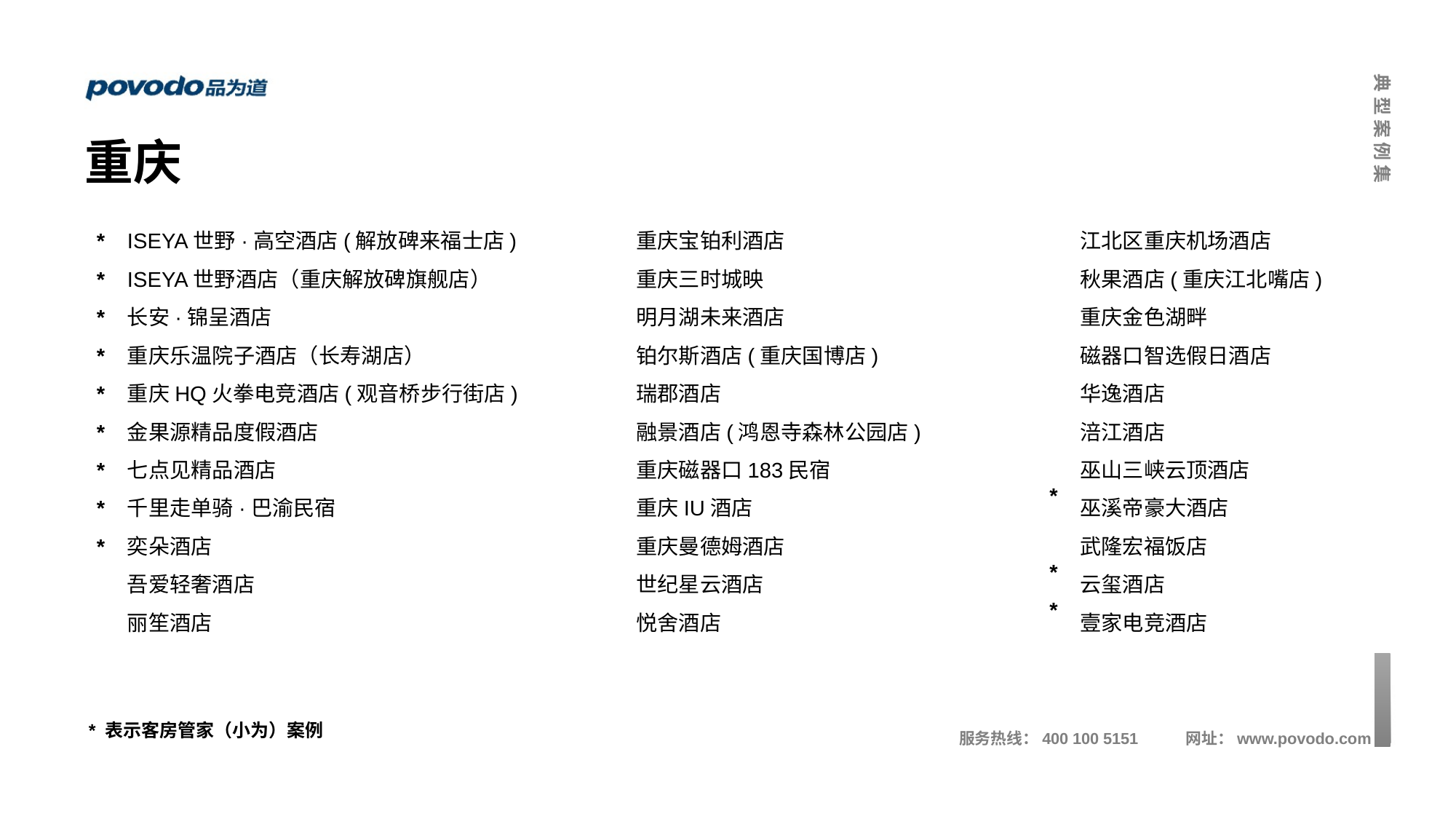

重庆
*
*
*
*
*
*
**
*
ISEYA世野·高空酒店(解放碑来福士店)
ISEYA世野酒店（重庆解放碑旗舰店）
长安·锦呈酒店
重庆乐温院子酒店（长寿湖店）
重庆HQ火拳电竞酒店(观音桥步行街店)
金果源精品度假酒店
七点见精品酒店
千里走单骑·巴渝民宿
奕朵酒店
吾爱轻奢酒店
丽笙酒店
重庆宝铂利酒店
重庆三时城映
明月湖未来酒店
铂尔斯酒店(重庆国博店)
瑞郡酒店
融景酒店(鸿恩寺森林公园店)
重庆磁器口183民宿
重庆IU酒店
重庆曼德姆酒店
世纪星云酒店
悦舍酒店

*

*
*
江北区重庆机场酒店
秋果酒店(重庆江北嘴店)
重庆金色湖畔
磁器口智选假日酒店
华逸酒店
涪江酒店
巫山三峡云顶酒店
巫溪帝豪大酒店
武隆宏福饭店
云玺酒店
壹家电竞酒店